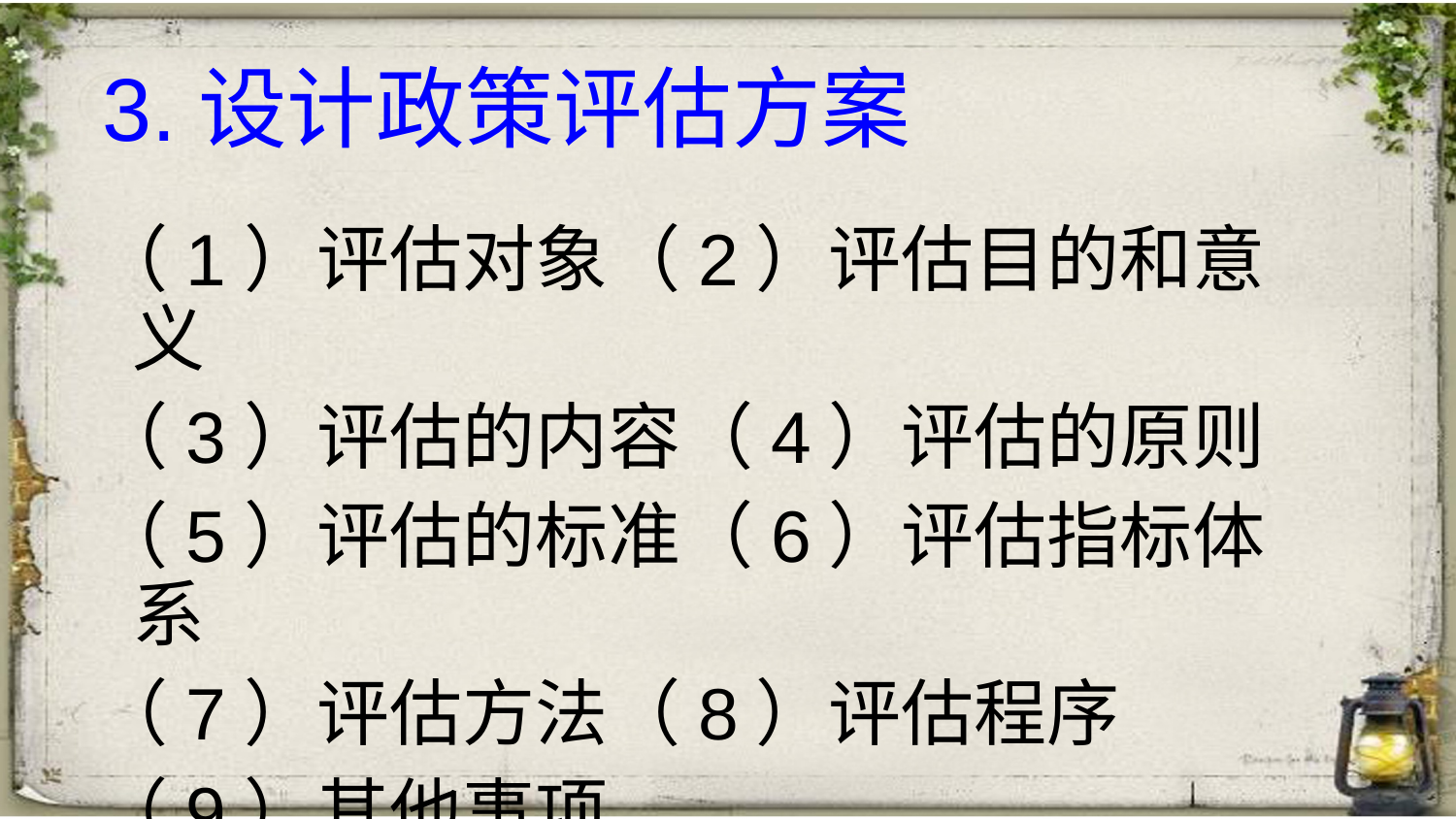

# 3.设计政策评估方案
（1）评估对象（2）评估目的和意义
（3）评估的内容（4）评估的原则
（5）评估的标准（6）评估指标体系
（7）评估方法（8）评估程序
（9）其他事项